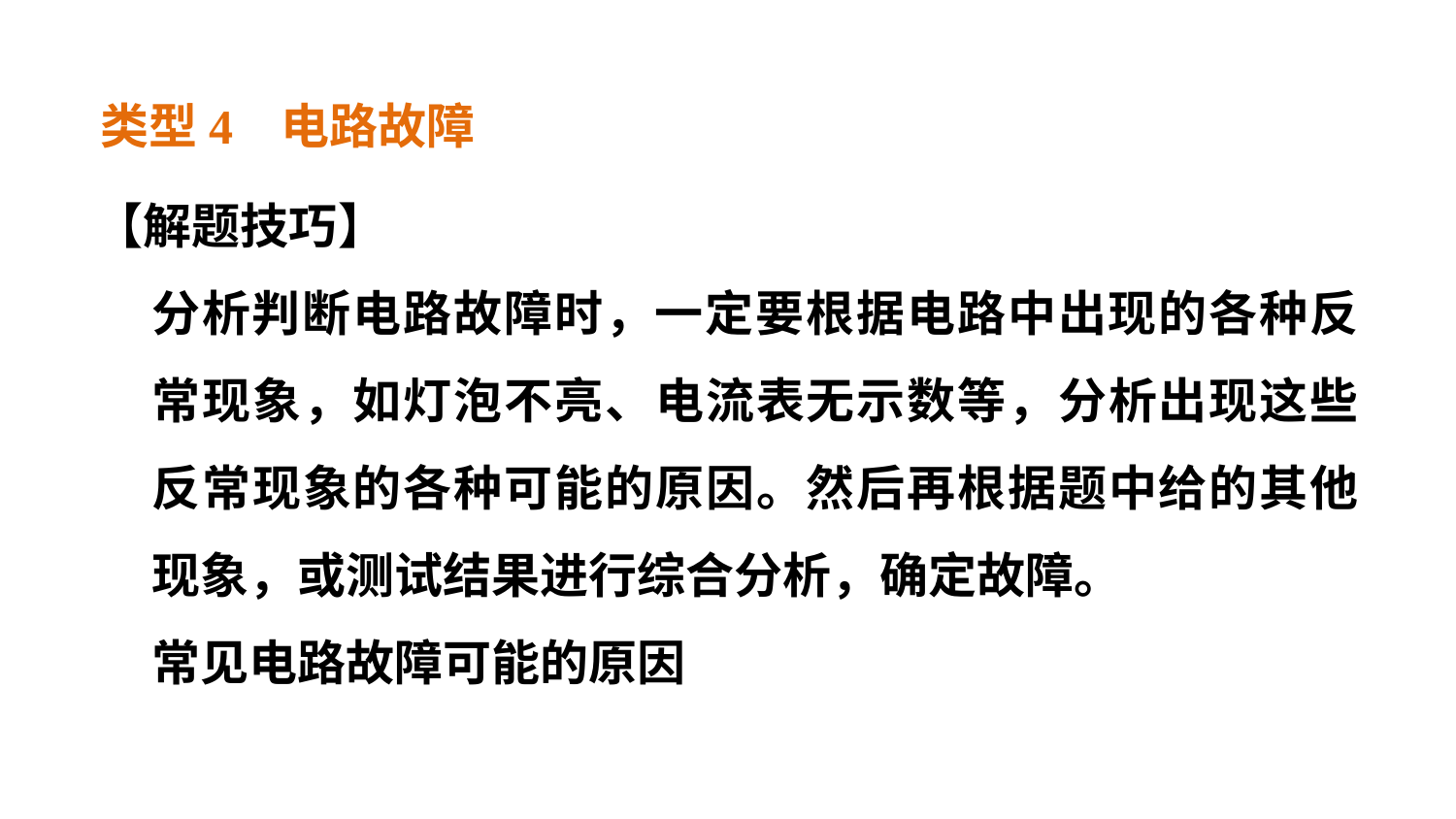

类型4   电路故障
【解题技巧】
分析判断电路故障时，一定要根据电路中出现的各种反常现象，如灯泡不亮、电流表无示数等，分析出现这些反常现象的各种可能的原因。然后再根据题中给的其他现象，或测试结果进行综合分析，确定故障。
常见电路故障可能的原因